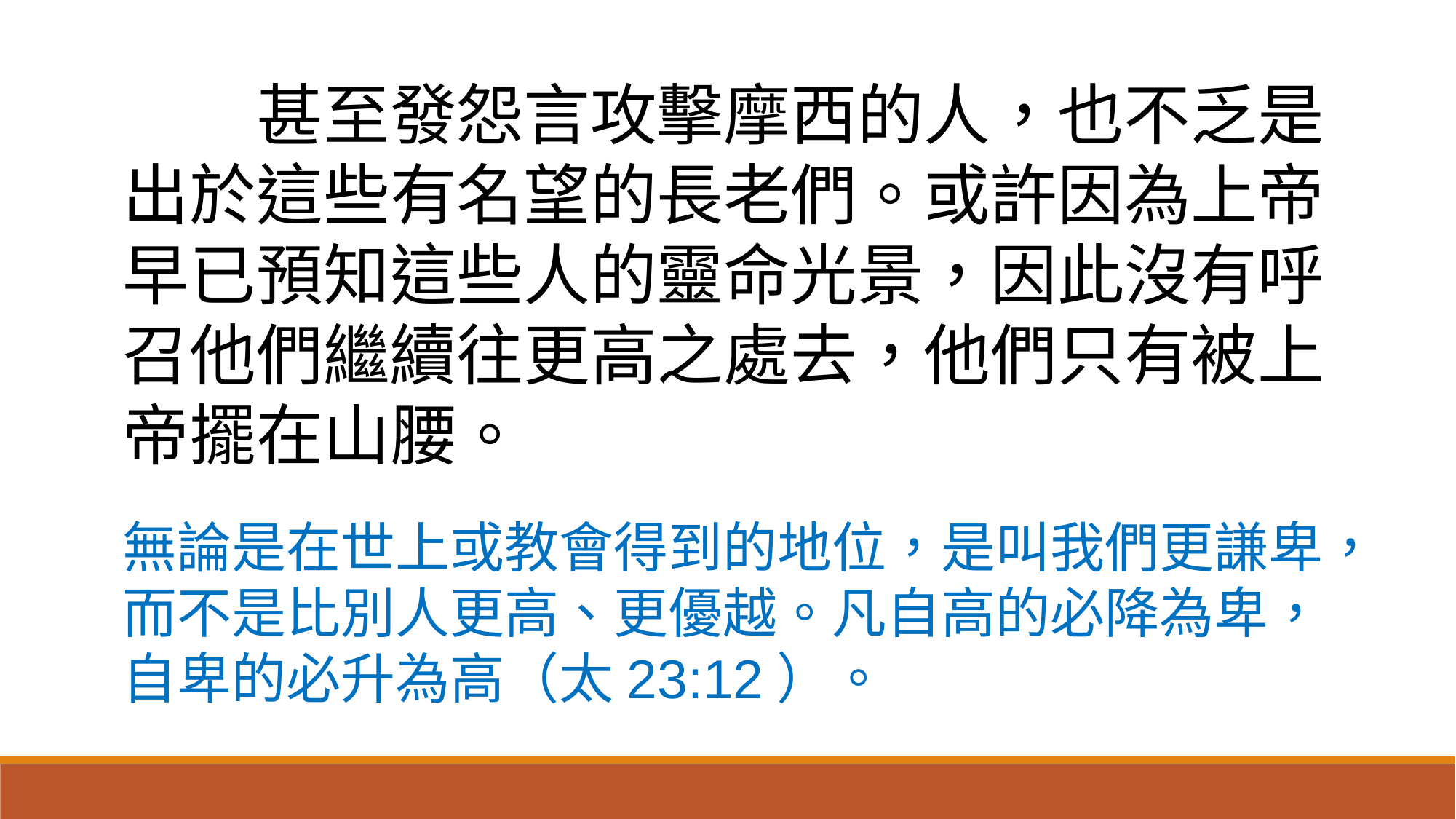

甚至發怨言攻擊摩西的人，也不乏是出於這些有名望的長老們。或許因為上帝早已預知這些人的靈命光景，因此沒有呼召他們繼續往更高之處去，他們只有被上帝擺在山腰。
無論是在世上或教會得到的地位，是叫我們更謙卑，而不是比別人更高、更優越。凡自高的必降為卑，自卑的必升為高（太23:12）。